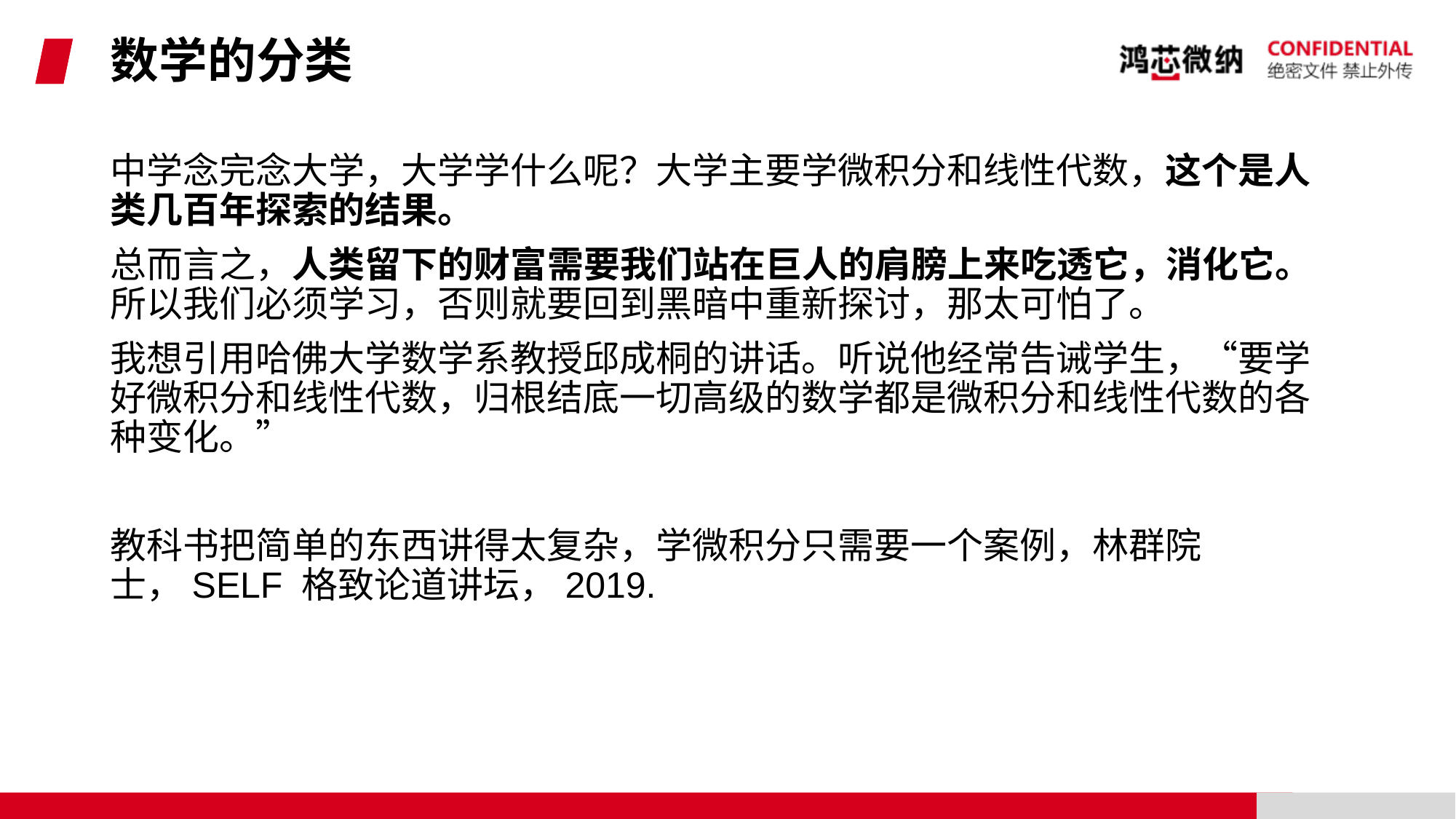

# 数学的分类
中学念完念大学，大学学什么呢？大学主要学微积分和线性代数，这个是人类几百年探索的结果。
总而言之，人类留下的财富需要我们站在巨人的肩膀上来吃透它，消化它。所以我们必须学习，否则就要回到黑暗中重新探讨，那太可怕了。
我想引用哈佛大学数学系教授邱成桐的讲话。听说他经常告诫学生，“要学好微积分和线性代数，归根结底一切高级的数学都是微积分和线性代数的各种变化。”

教科书把简单的东西讲得太复杂，学微积分只需要一个案例，林群院士，SELF 格致论道讲坛，2019.